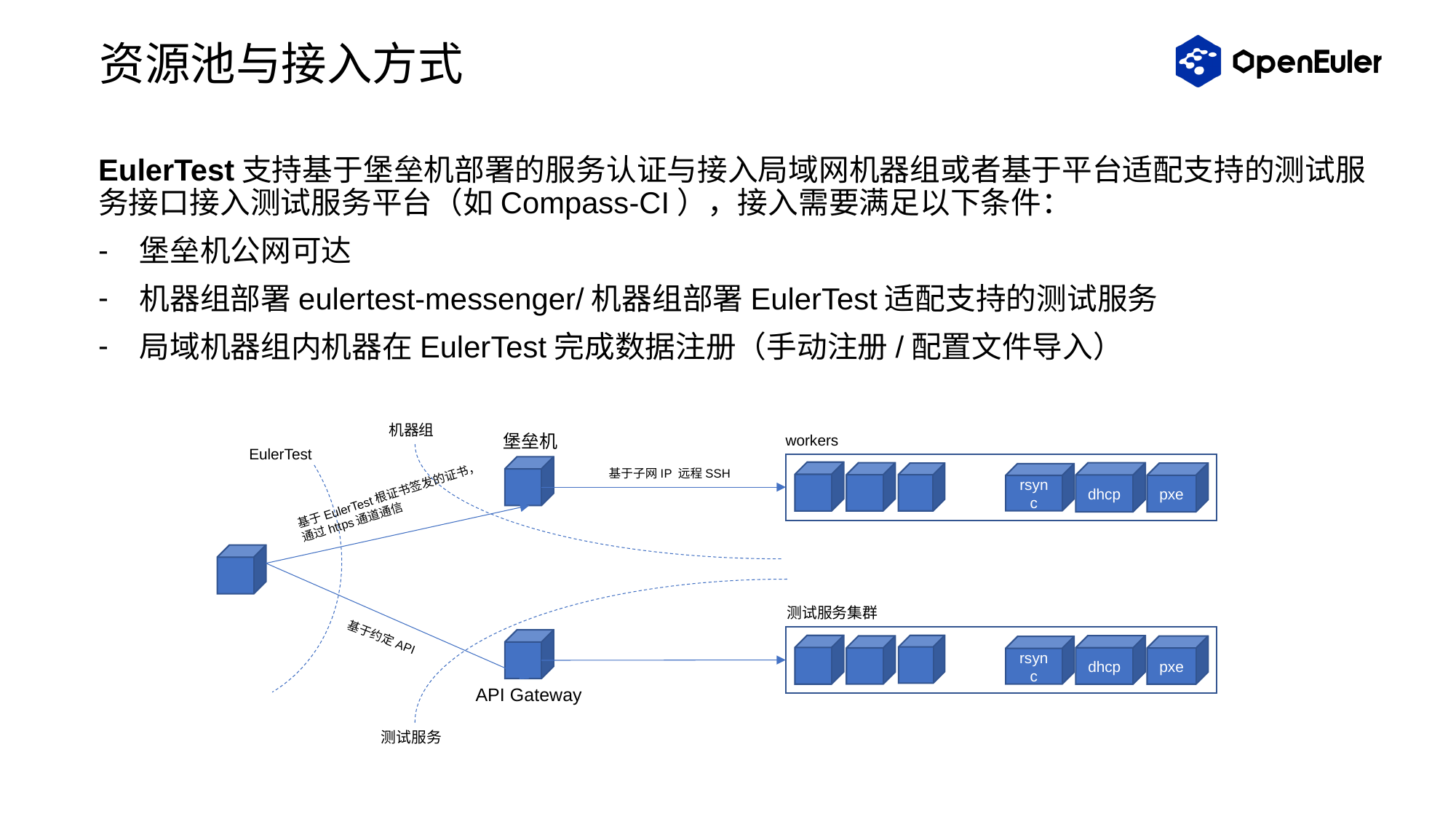

# 资源池与接入方式
EulerTest支持基于堡垒机部署的服务认证与接入局域网机器组或者基于平台适配支持的测试服务接口接入测试服务平台（如Compass-CI），接入需要满足以下条件：
堡垒机公网可达
机器组部署eulertest-messenger/机器组部署EulerTest适配支持的测试服务
局域机器组内机器在EulerTest完成数据注册（手动注册/配置文件导入）

机器组
堡垒机
workers
EulerTest

基于子网IP 远程SSH

dhcp

pxe
rsync
基于EulerTest根证书签发的证书，
通过https通道通信

测试服务集群
基于约定API

dhcp

pxe
rsync
API Gateway
测试服务